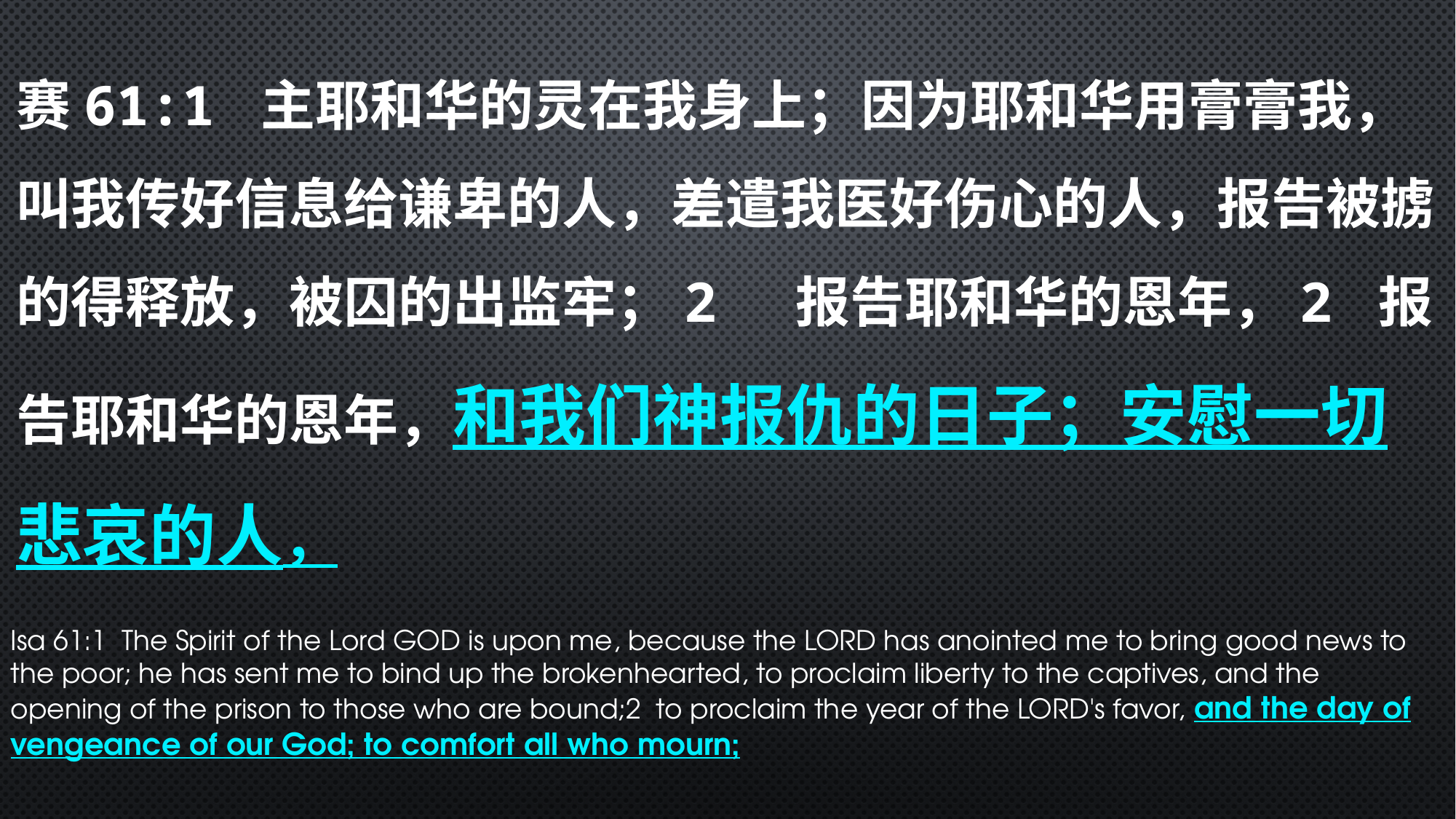

赛61:1 主耶和华的灵在我身上；因为耶和华用膏膏我，叫我传好信息给谦卑的人，差遣我医好伤心的人，报告被掳的得释放，被囚的出监牢；2  报告耶和华的恩年，2 报告耶和华的恩年，和我们神报仇的日子；安慰一切悲哀的人，
Isa 61:1  The Spirit of the Lord GOD is upon me, because the LORD has anointed me to bring good news to the poor; he has sent me to bind up the brokenhearted, to proclaim liberty to the captives, and the opening of the prison to those who are bound;2  to proclaim the year of the LORD's favor, and the day of vengeance of our God; to comfort all who mourn;